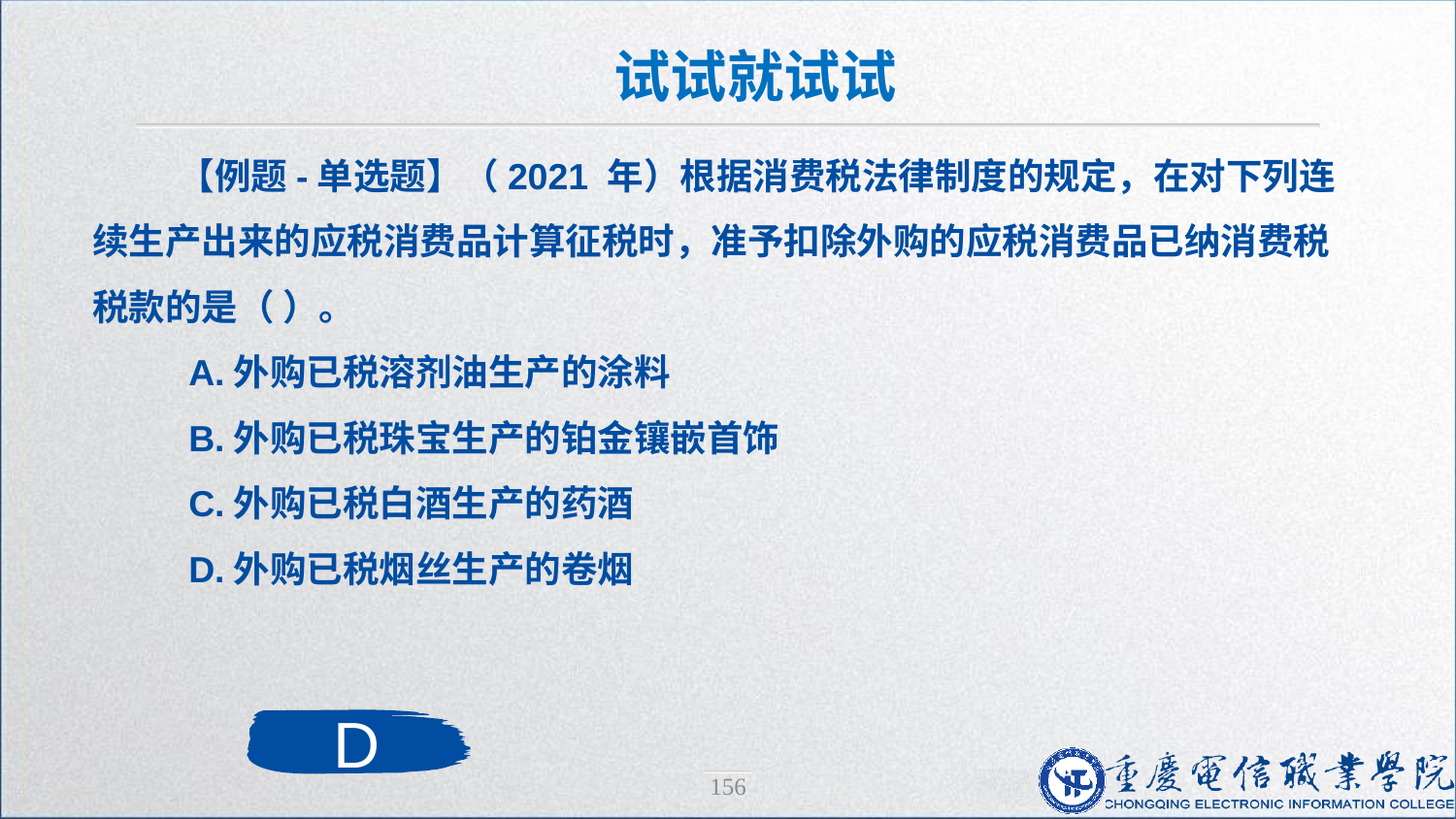

试试就试试
【例题-单选题】（2021 年）根据消费税法律制度的规定，在对下列连续生产出来的应税消费品计算征税时，准予扣除外购的应税消费品已纳消费税税款的是（ ）。
 A.外购已税溶剂油生产的涂料
 B.外购已税珠宝生产的铂金镶嵌首饰
 C.外购已税白酒生产的药酒
 D.外购已税烟丝生产的卷烟

D
156